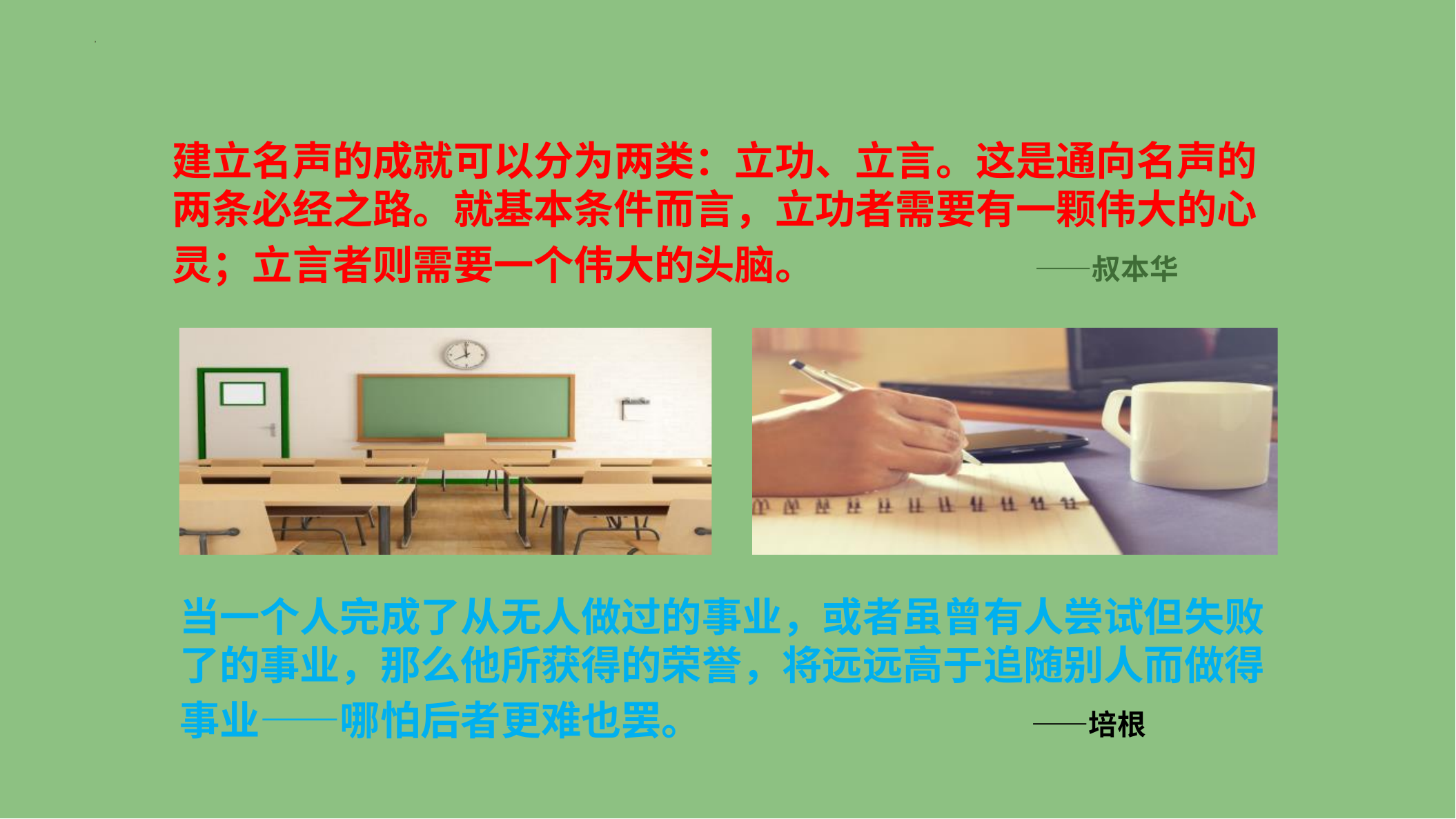

建立名声的成就可以分为两类：立功、立言。这是通向名声的两条必经之路。就基本条件而言，立功者需要有一颗伟大的心灵；立言者则需要一个伟大的头脑。                        ——叔本华

当一个人完成了从无人做过的事业，或者虽曾有人尝试但失败了的事业，那么他所获得的荣誉，将远远高于追随别人而做得事业——哪怕后者更难也罢。                                    ——培根